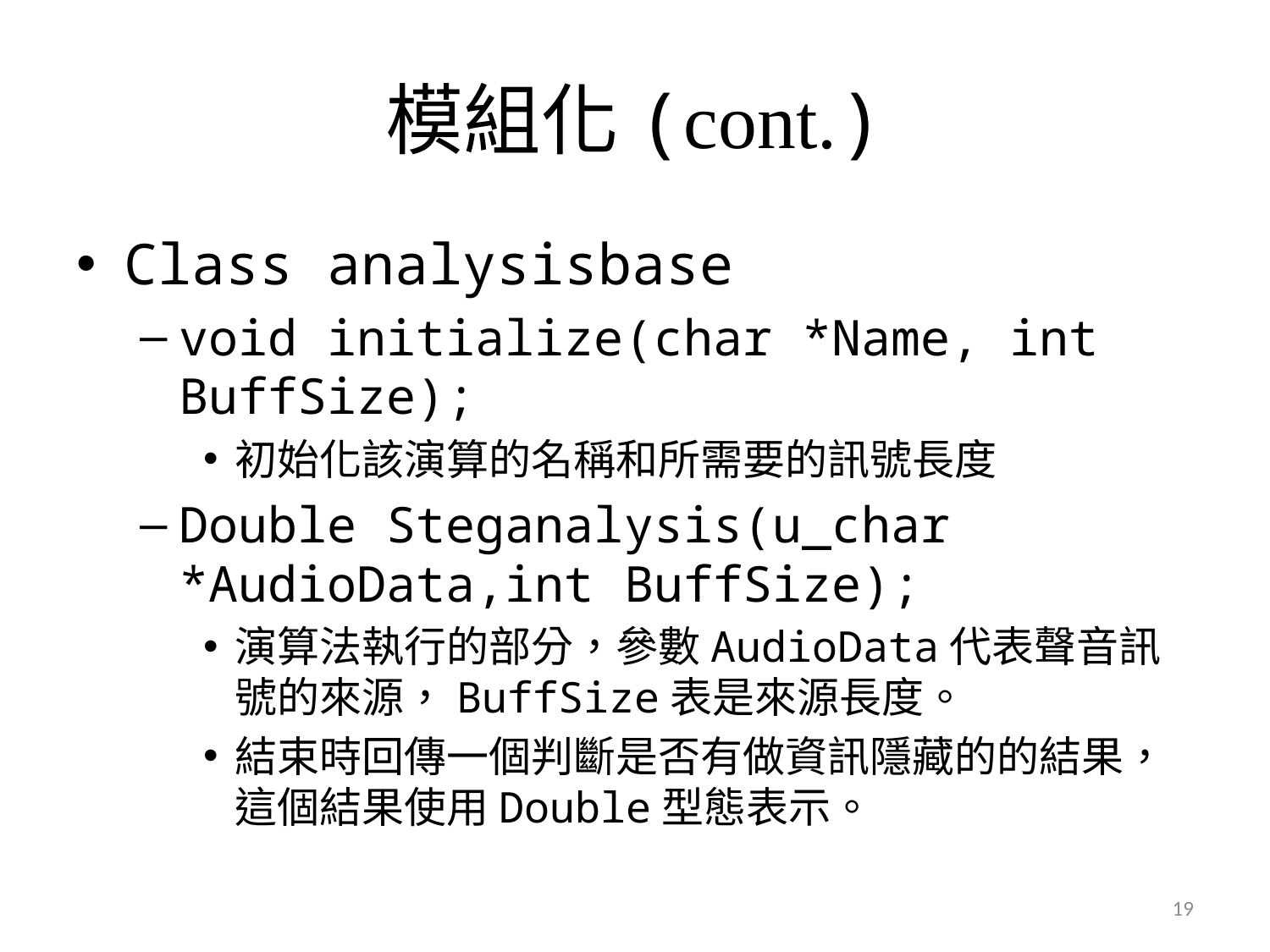

# 模組化(cont.)
Class analysisbase
void initialize(char *Name, int BuffSize);
初始化該演算的名稱和所需要的訊號長度
Double Steganalysis(u_char *AudioData,int BuffSize);
演算法執行的部分，參數AudioData代表聲音訊號的來源，BuffSize表是來源長度。
結束時回傳一個判斷是否有做資訊隱藏的的結果，這個結果使用Double型態表示。
19